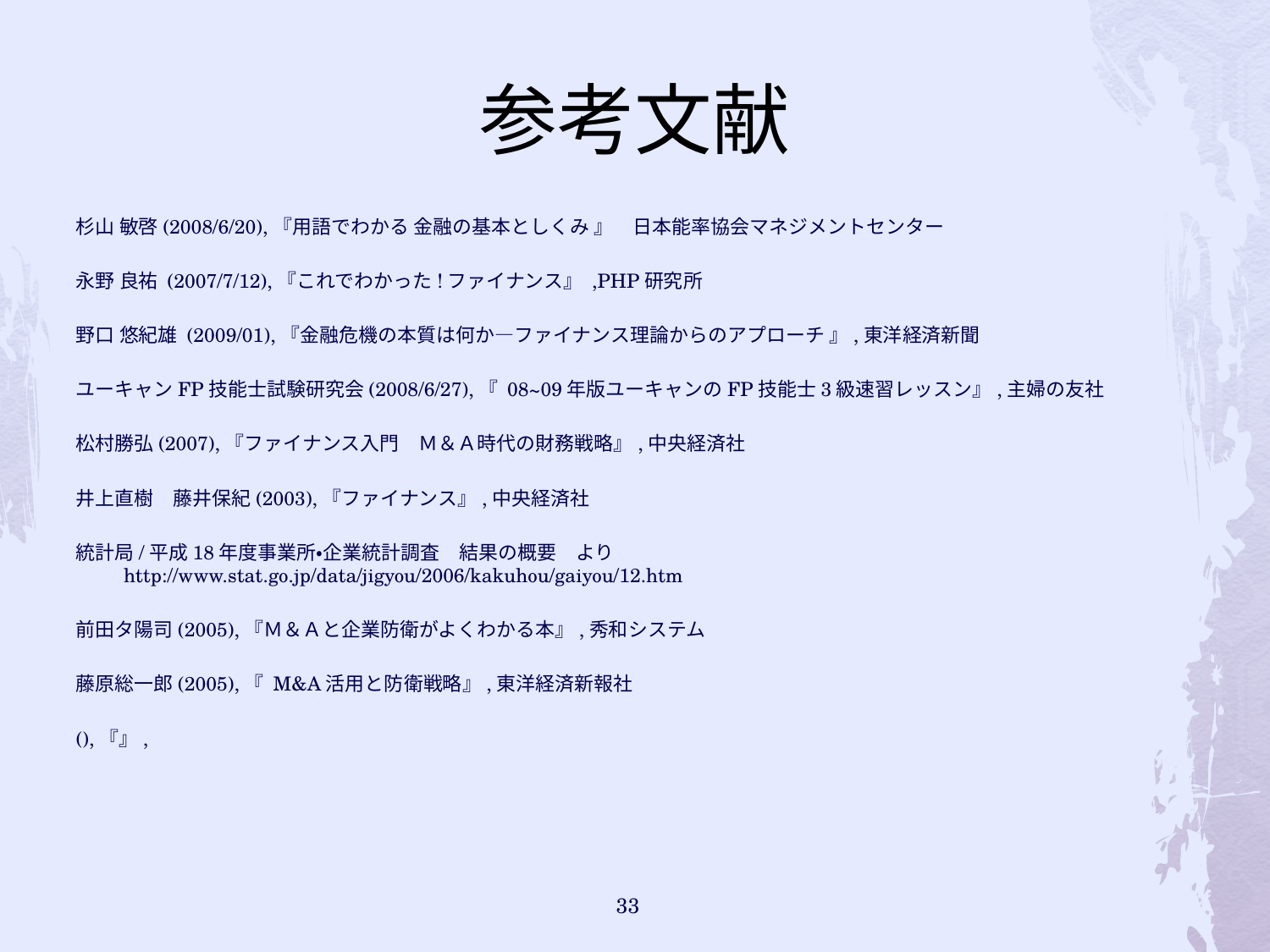

# 参考文献
杉山 敏啓(2008/6/20),『用語でわかる 金融の基本としくみ 』　日本能率協会マネジメントセンター

永野 良祐 (2007/7/12),『これでわかった!ファイナンス』 ,PHP研究所

野口 悠紀雄 (2009/01),『金融危機の本質は何か―ファイナンス理論からのアプローチ 』,東洋経済新聞

ユーキャンFP技能士試験研究会(2008/6/27),『 08~09年版ユーキャンのFP技能士3級速習レッスン』,主婦の友社

松村勝弘(2007),『ファイナンス入門　Ｍ＆Ａ時代の財務戦略』,中央経済社

井上直樹　藤井保紀(2003),『ファイナンス』,中央経済社

統計局/平成18年度事業所・企業統計調査　結果の概要　より　http://www.stat.go.jp/data/jigyou/2006/kakuhou/gaiyou/12.htm

前田タ陽司(2005),『Ｍ＆Ａと企業防衛がよくわかる本』,秀和システム

藤原総一郎(2005),『 M&A活用と防衛戦略』,東洋経済新報社

(),『』,

33